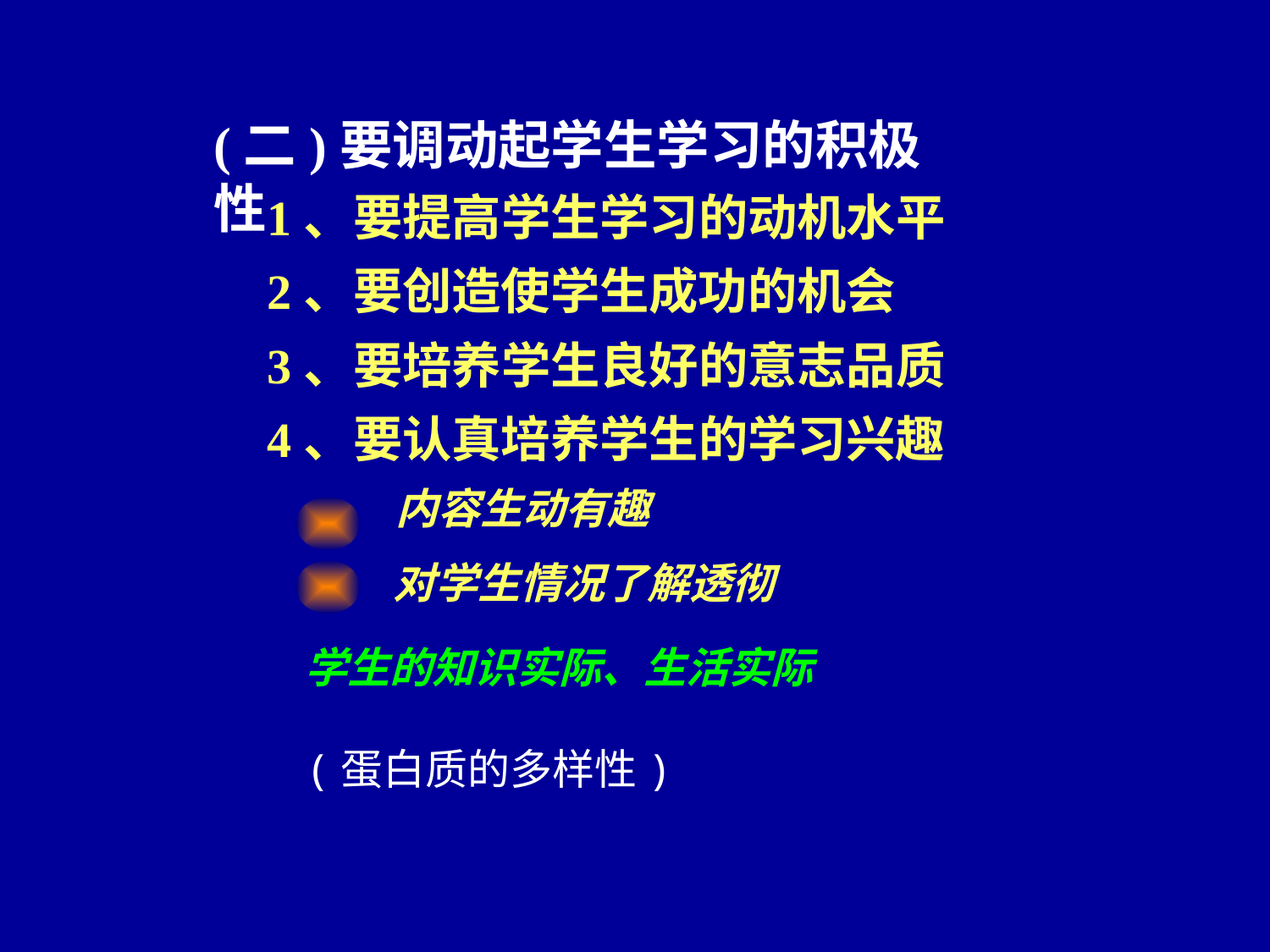

(二)要调动起学生学习的积极性
1、要提高学生学习的动机水平
2、要创造使学生成功的机会
3、要培养学生良好的意志品质
4、要认真培养学生的学习兴趣
内容生动有趣

对学生情况了解透彻

学生的知识实际、生活实际

(蛋白质的多样性)